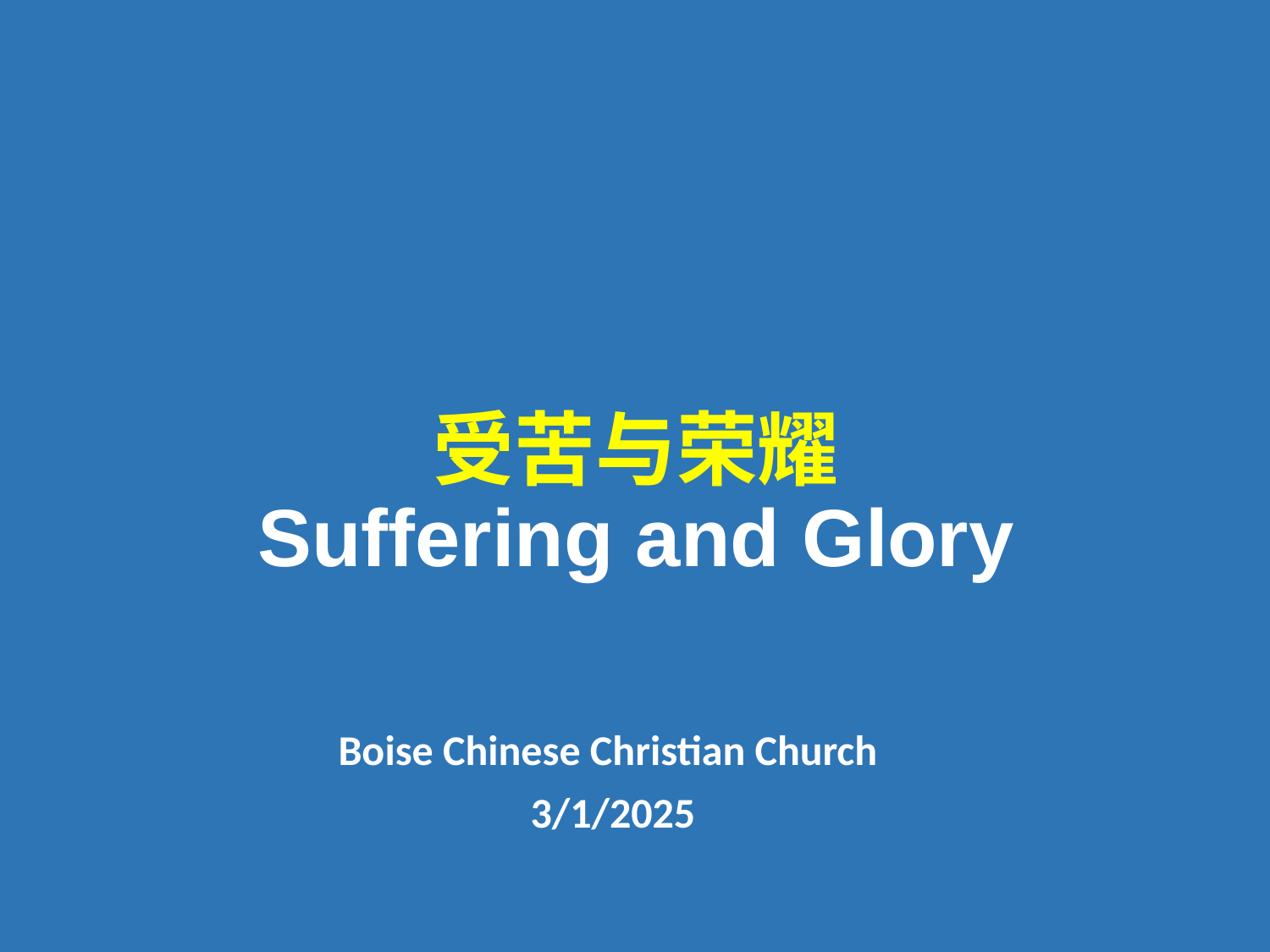

# 受苦与荣耀 Suffering and Glory
Boise Chinese Christian Church
3/1/2025